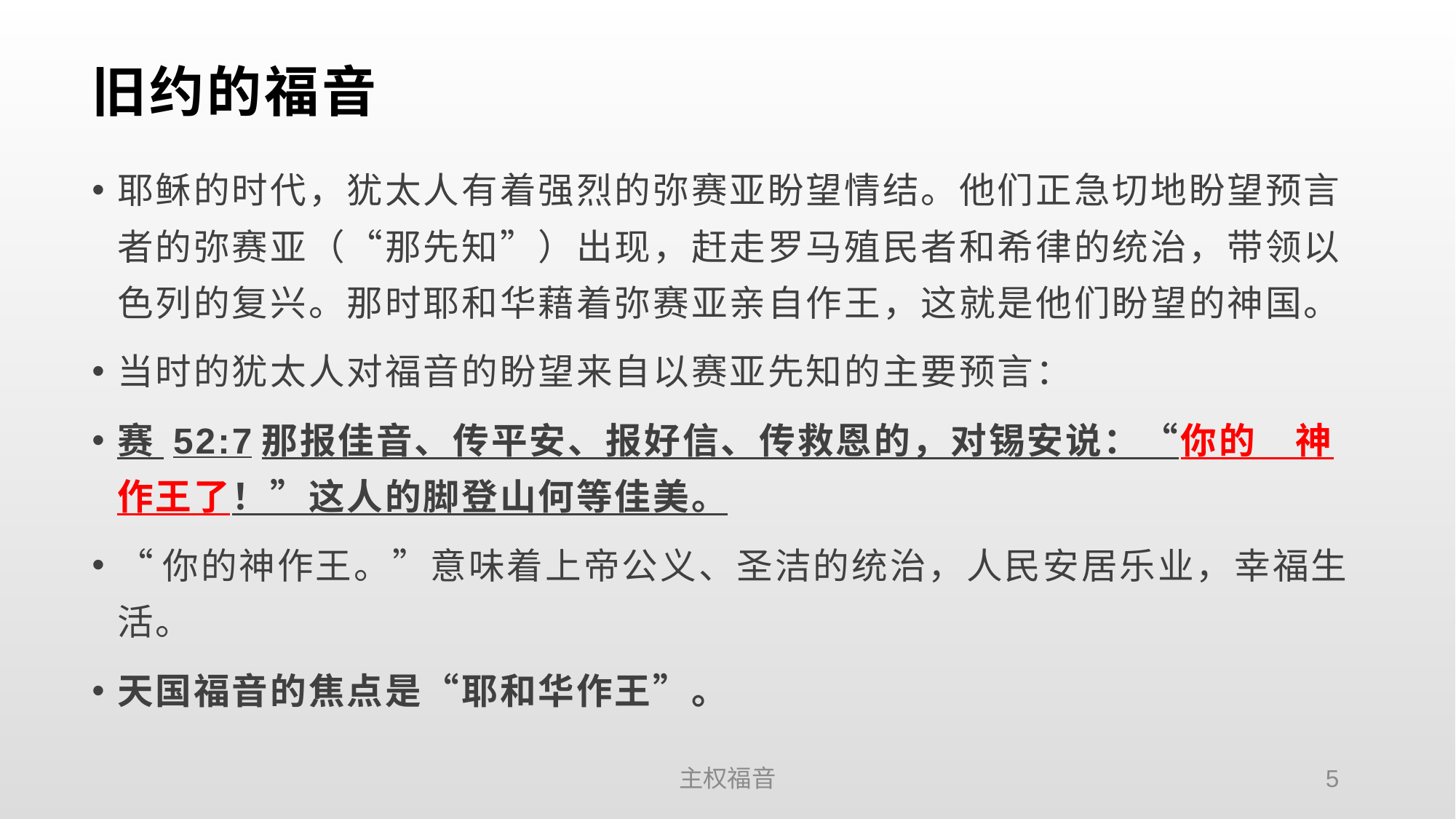

# 旧约的福音
耶稣的时代，犹太人有着强烈的弥赛亚盼望情结。他们正急切地盼望预言者的弥赛亚（“那先知”）出现，赶走罗马殖民者和希律的统治，带领以色列的复兴。那时耶和华藉着弥赛亚亲自作王，这就是他们盼望的神国。
当时的犹太人对福音的盼望来自以赛亚先知的主要预言：
赛 52:7那报佳音、传平安、报好信、传救恩的，对锡安说：“你的　神作王了！”这人的脚登山何等佳美。
“你的神作王。”意味着上帝公义、圣洁的统治，人民安居乐业，幸福生活。
天国福音的焦点是“耶和华作王”。
主权福音
5